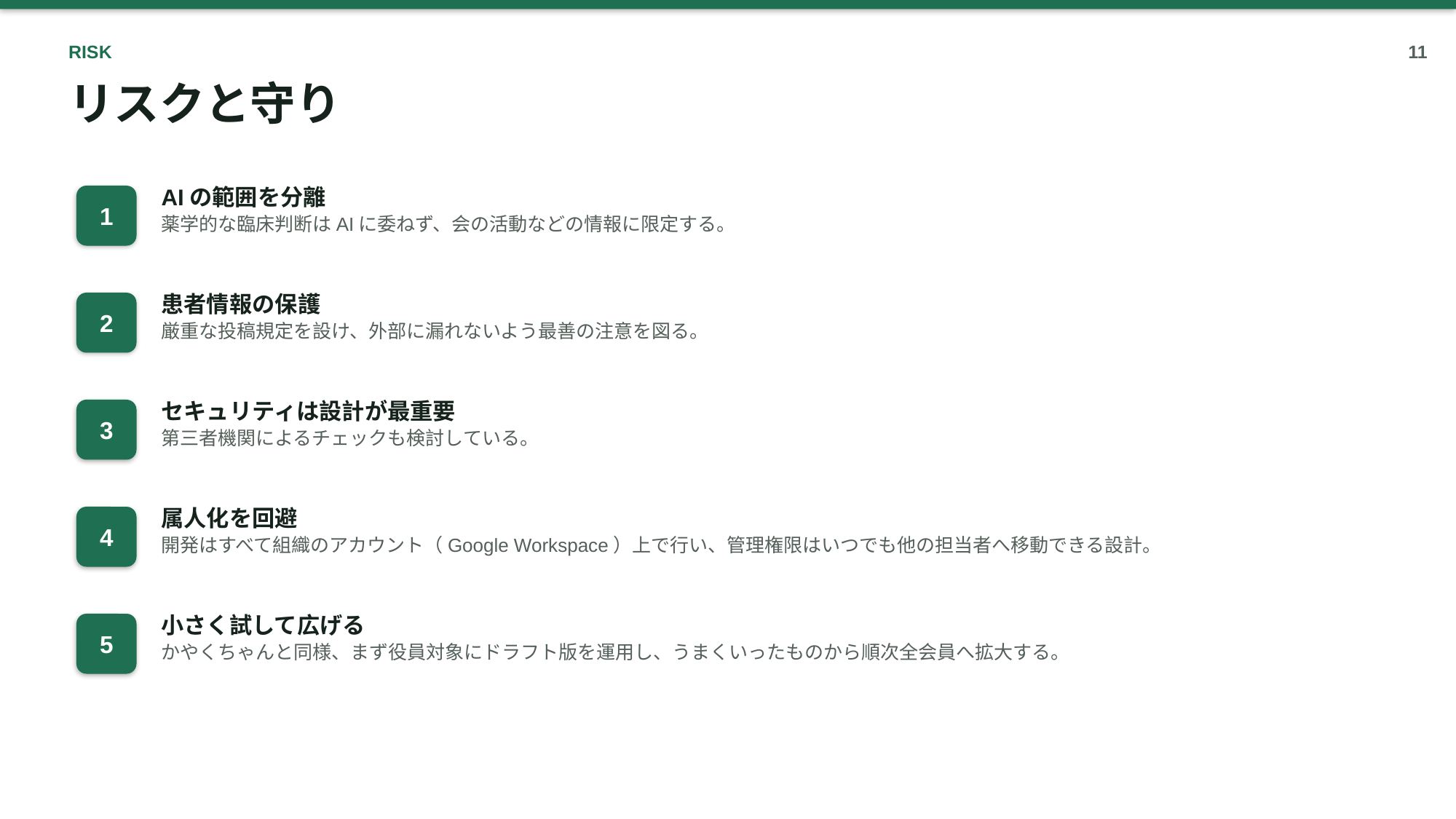

RISK
11
リスクと守り
AIの範囲を分離
薬学的な臨床判断はAIに委ねず、会の活動などの情報に限定する。
1
患者情報の保護
厳重な投稿規定を設け、外部に漏れないよう最善の注意を図る。
2
セキュリティは設計が最重要
第三者機関によるチェックも検討している。
3
属人化を回避
開発はすべて組織のアカウント（Google Workspace）上で行い、管理権限はいつでも他の担当者へ移動できる設計。
4
小さく試して広げる
かやくちゃんと同様、まず役員対象にドラフト版を運用し、うまくいったものから順次全会員へ拡大する。
5